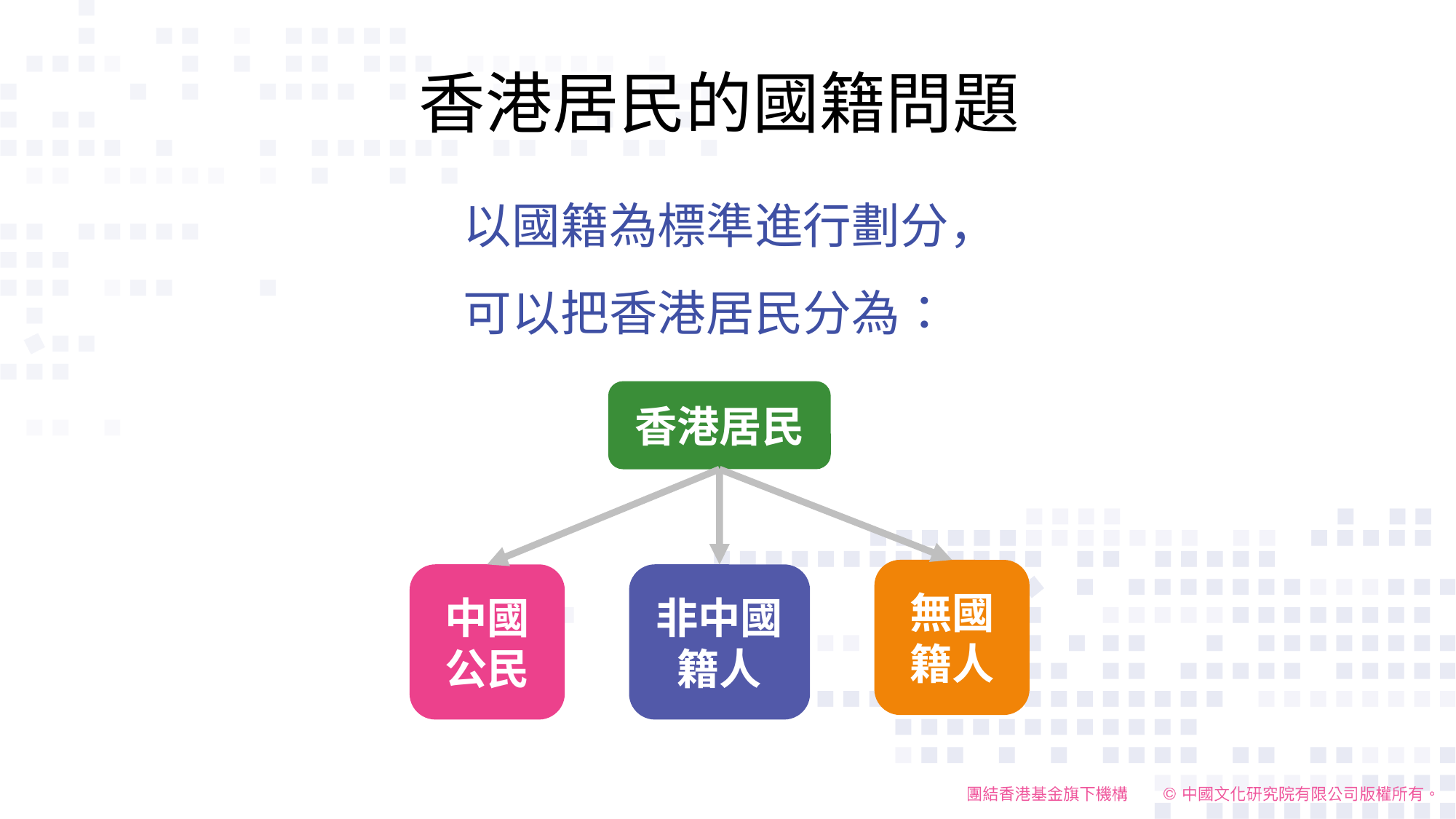

40
香港居民的國籍問題
以國籍為標準進行劃分，可以把香港居民分為：
香港居民
無國籍人
非中國籍人
中國公民